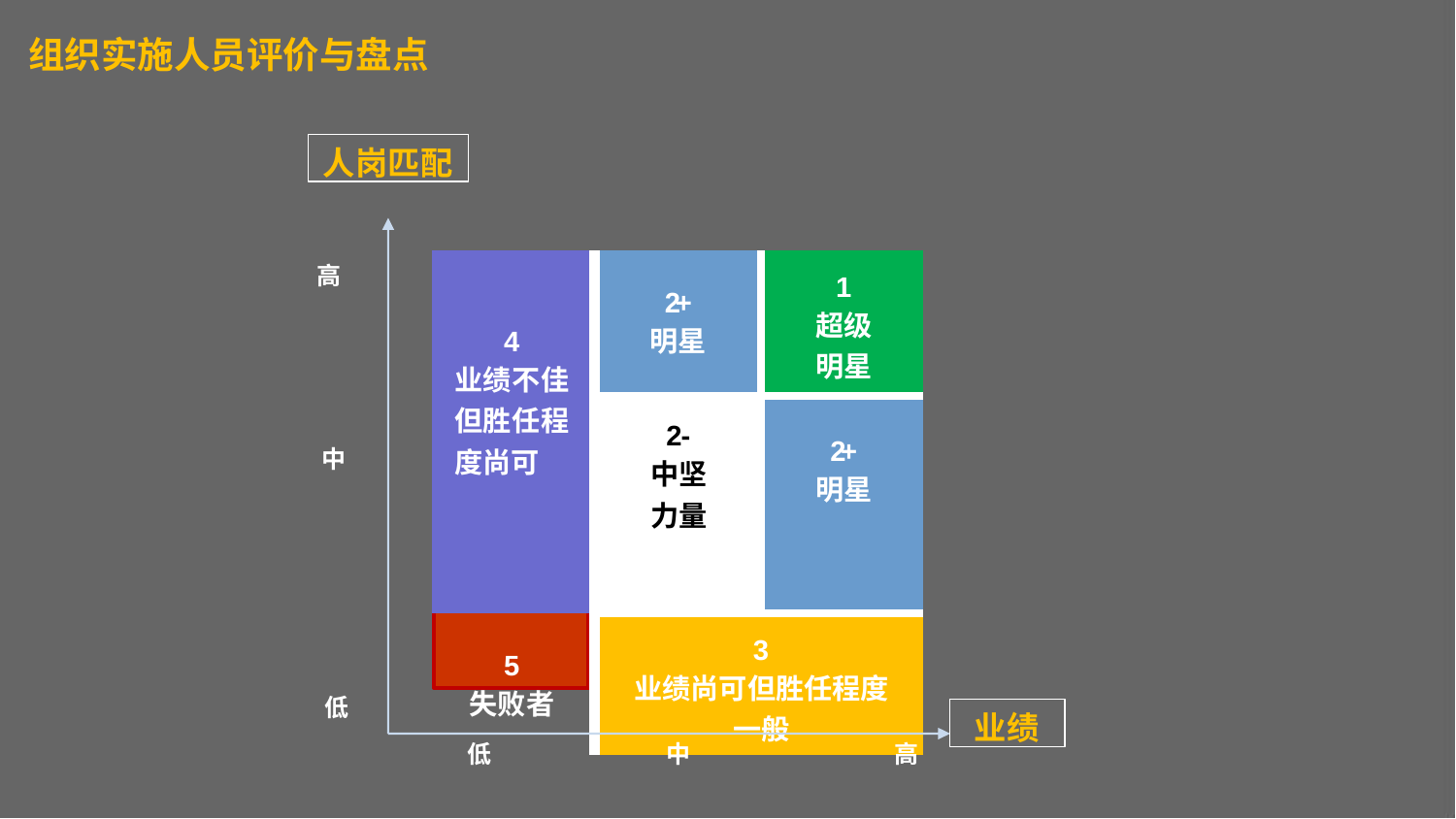

组织实施人员评价与盘点
人岗匹配

| 4 业绩不佳 但胜任程 度尚可 | 2+ 明星 | 1 超级 明星 |
| --- | --- | --- |
|  | 2- 中坚 力量 | 2+ 明星 |
| 5 失败者 | 3 业绩尚可但胜任程度 一般 |  |
高
中

低
业绩
中
高
低